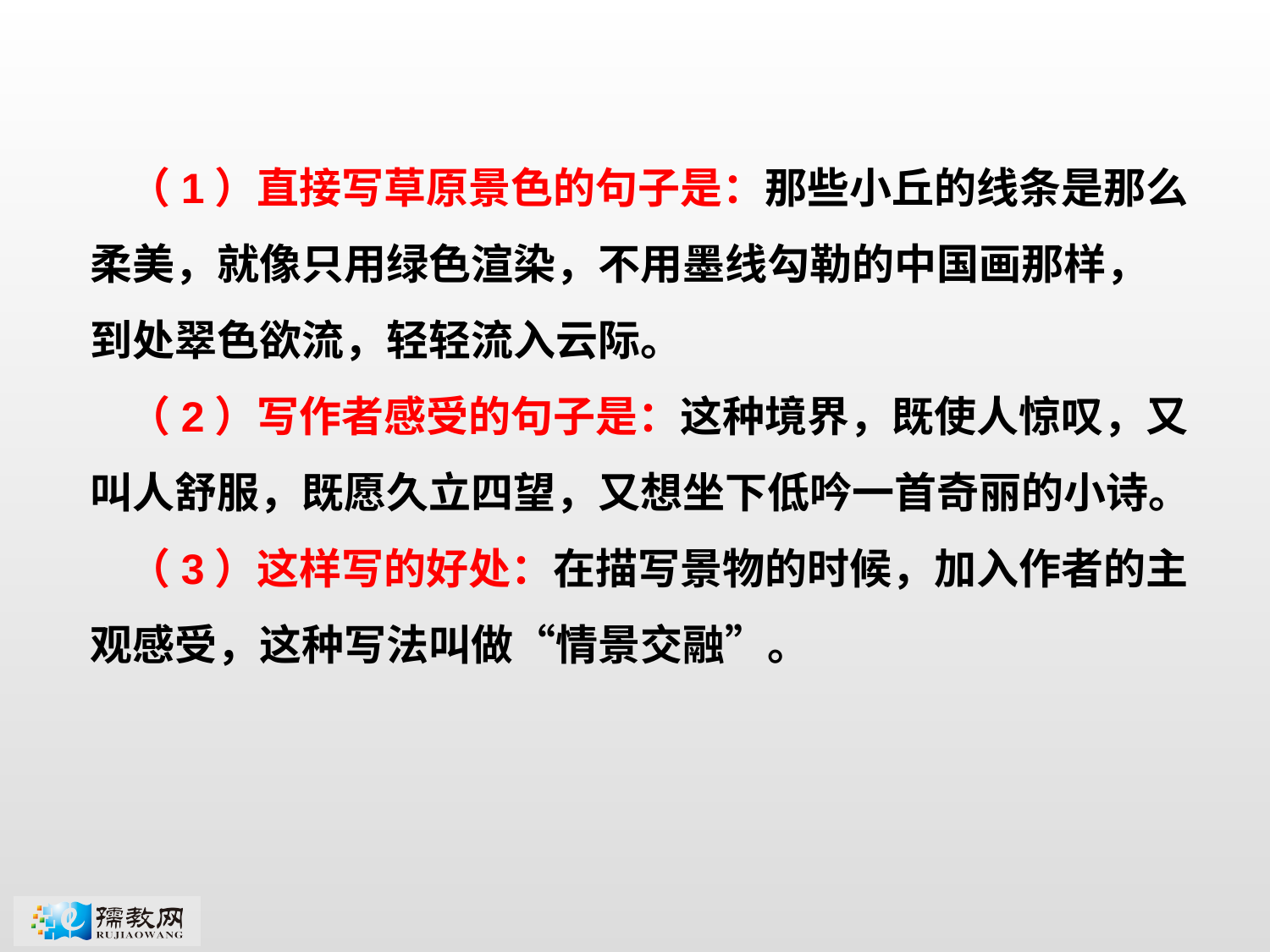

（1）直接写草原景色的句子是：那些小丘的线条是那么柔美，就像只用绿色渲染，不用墨线勾勒的中国画那样，到处翠色欲流，轻轻流入云际。
   （2）写作者感受的句子是：这种境界，既使人惊叹，又叫人舒服，既愿久立四望，又想坐下低吟一首奇丽的小诗。
   （3）这样写的好处：在描写景物的时候，加入作者的主观感受，这种写法叫做“情景交融”。